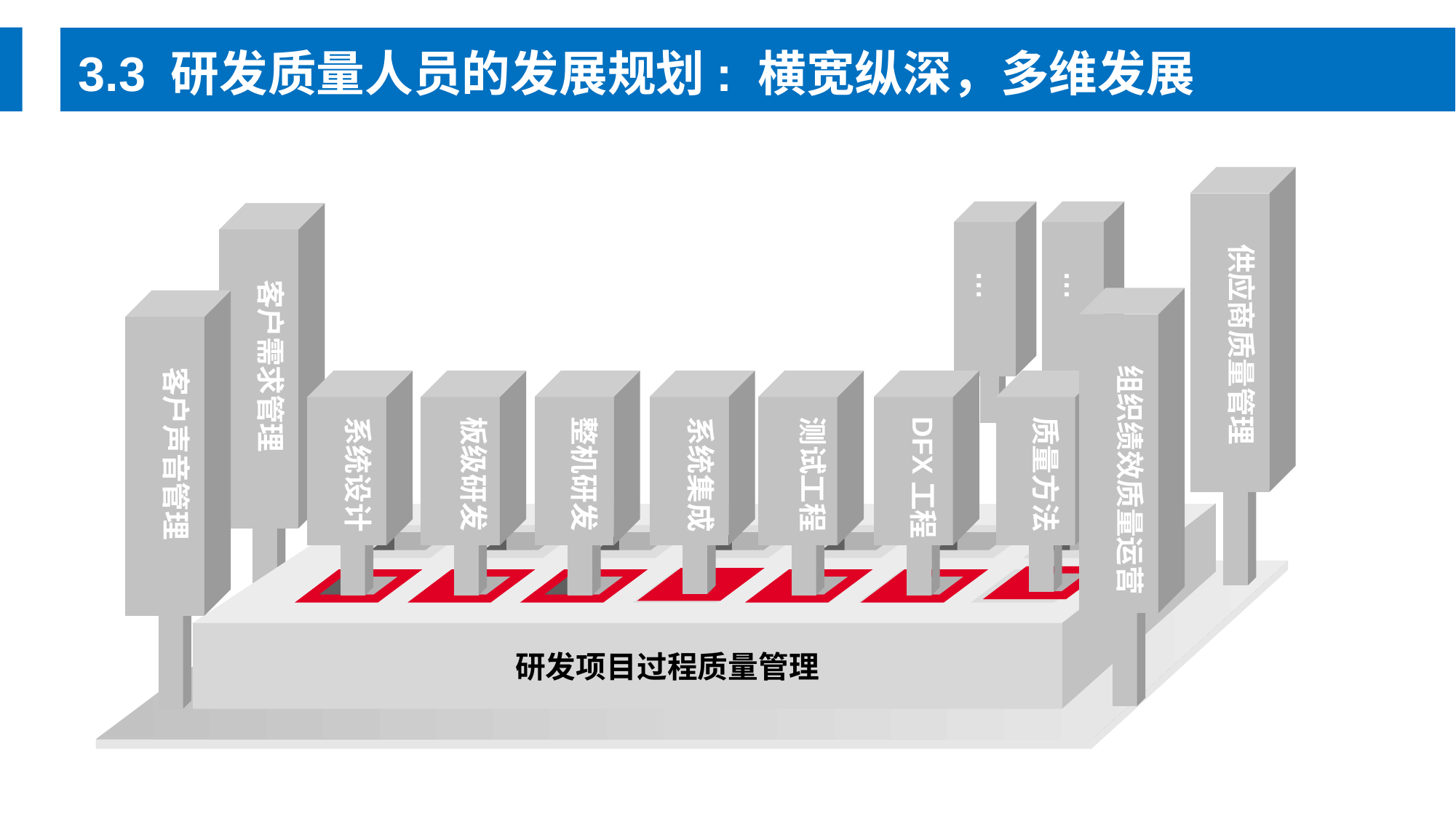

3.3 研发质量人员的发展规划: 横宽纵深，多维发展

供应商质量管理

客户需求管理

…
…

组织绩效质量运营

客户声音管理

系统设计

板级研发
整机研发
系统集成
测试工程
DFX工程
质量方法

研发项目过程质量管理